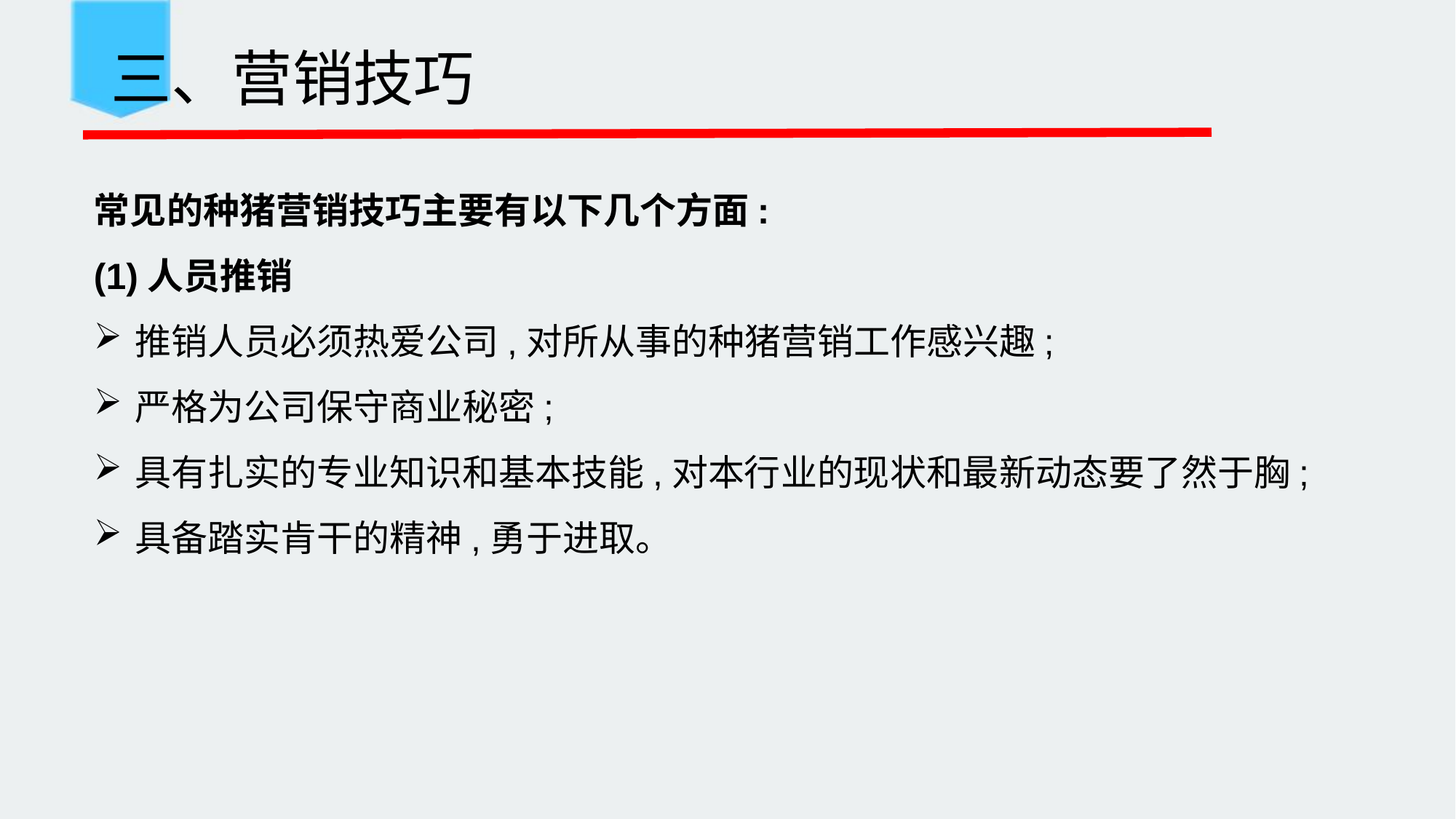

三、营销技巧
常见的种猪营销技巧主要有以下几个方面:
(1)人员推销
推销人员必须热爱公司,对所从事的种猪营销工作感兴趣;
严格为公司保守商业秘密;
具有扎实的专业知识和基本技能,对本行业的现状和最新动态要了然于胸;
具备踏实肯干的精神,勇于进取。